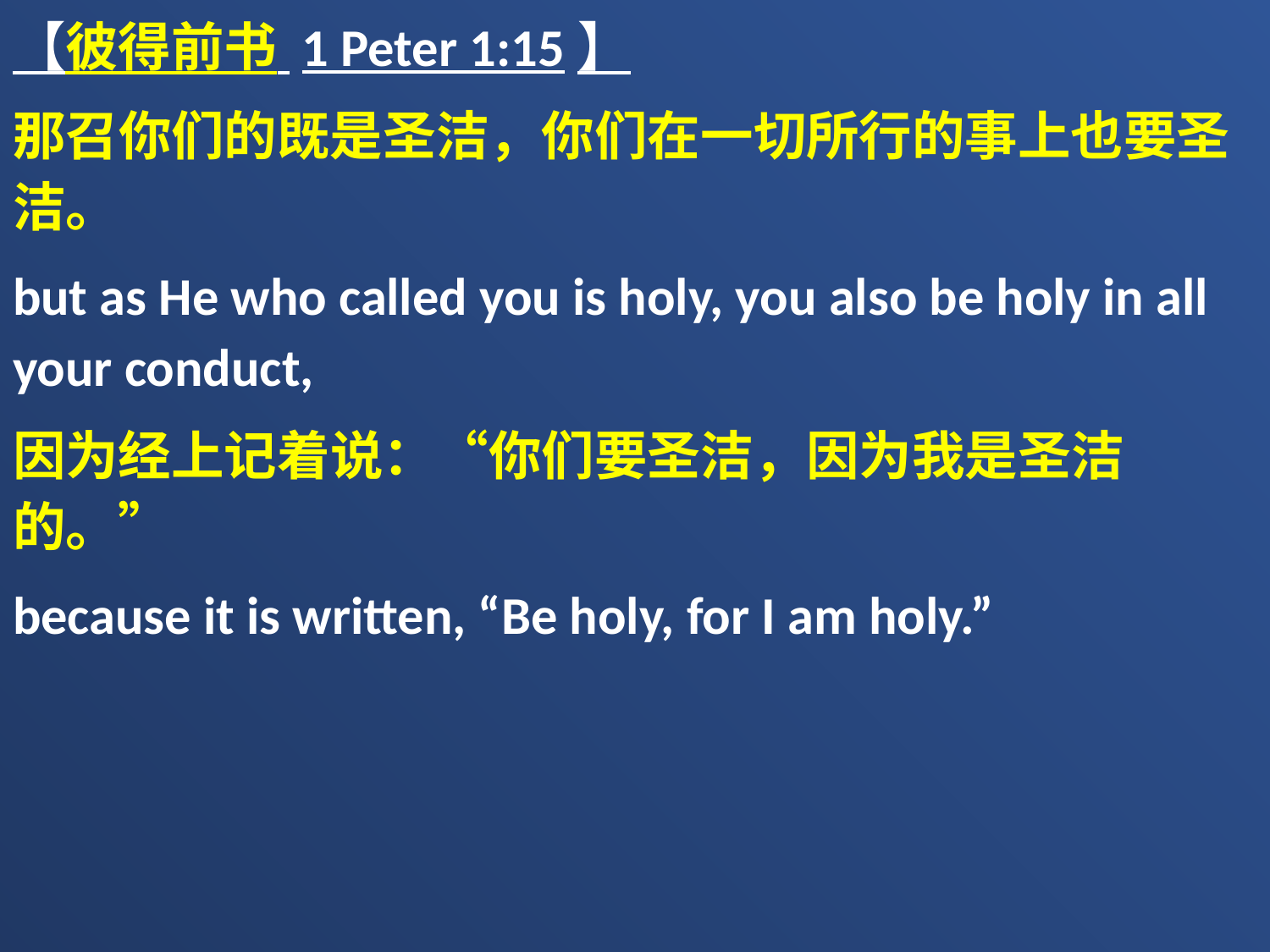

【彼得前书 1 Peter 1:15】
那召你们的既是圣洁，你们在一切所行的事上也要圣洁。
but as He who called you is holy, you also be holy in all your conduct,
因为经上记着说：“你们要圣洁，因为我是圣洁的。”
because it is written, “Be holy, for I am holy.”